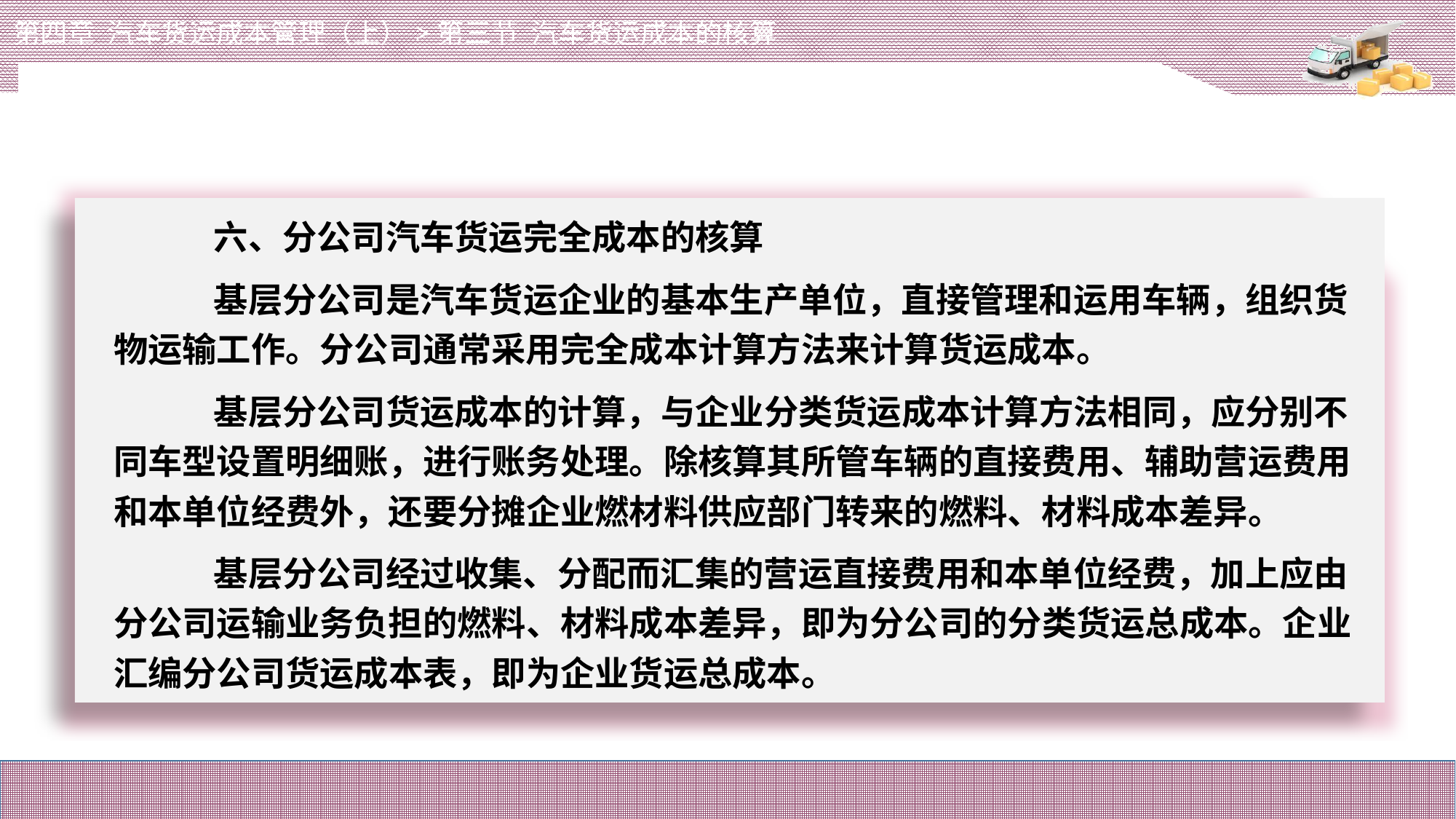

第四章  汽车货运成本管理（上）>第三节  汽车货运成本的核算
# 六、分公司汽车货运完全成本的核算
基层分公司是汽车货运企业的基本生产单位，直接管理和运用车辆，组织货物运输工作。分公司通常采用完全成本计算方法来计算货运成本。
基层分公司货运成本的计算，与企业分类货运成本计算方法相同，应分别不同车型设置明细账，进行账务处理。除核算其所管车辆的直接费用、辅助营运费用和本单位经费外，还要分摊企业燃材料供应部门转来的燃料、材料成本差异。
基层分公司经过收集、分配而汇集的营运直接费用和本单位经费，加上应由分公司运输业务负担的燃料、材料成本差异，即为分公司的分类货运总成本。企业汇编分公司货运成本表，即为企业货运总成本。